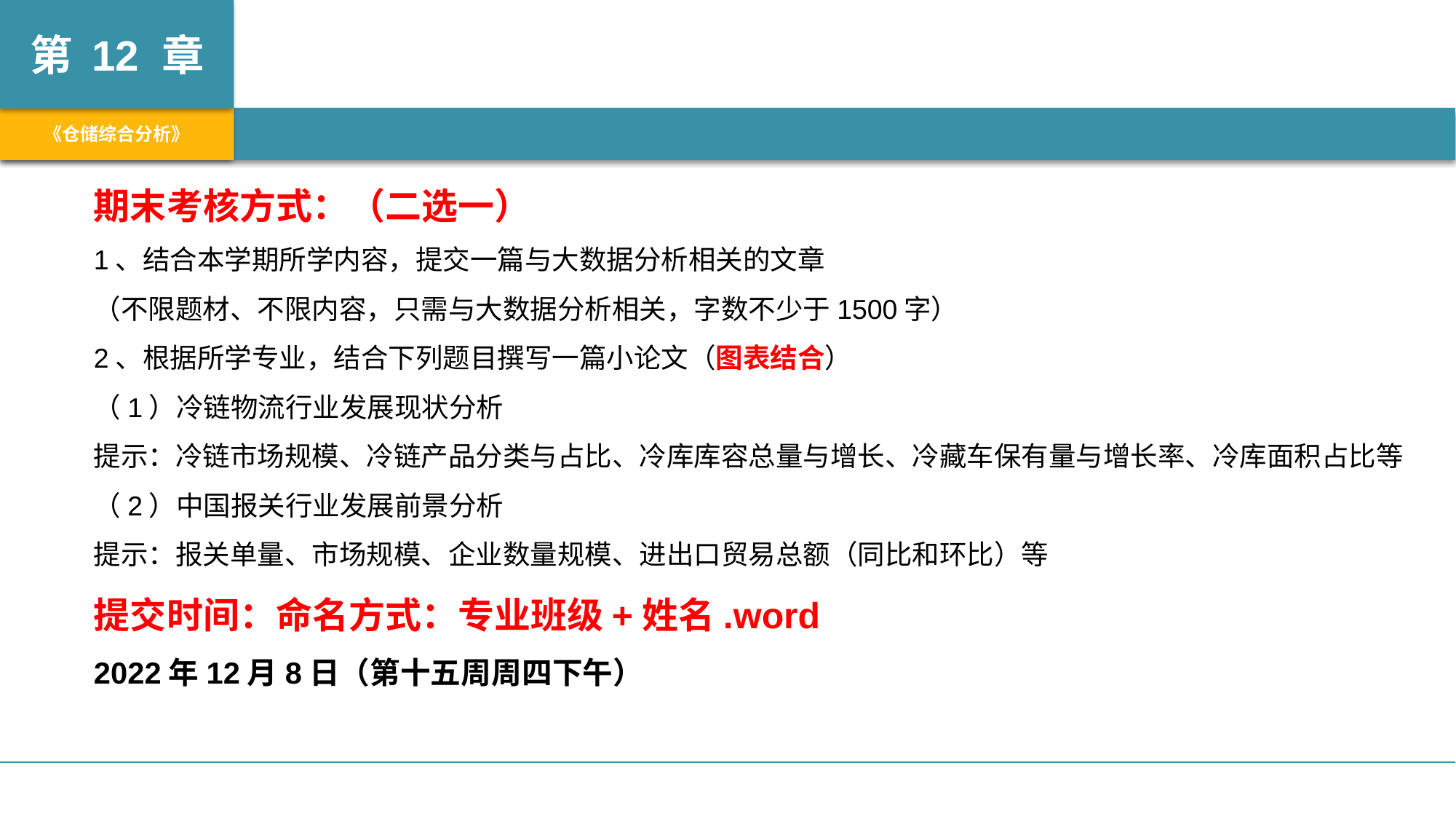

期末考核方式：（二选一）
1、结合本学期所学内容，提交一篇与大数据分析相关的文章
（不限题材、不限内容，只需与大数据分析相关，字数不少于1500字）
2、根据所学专业，结合下列题目撰写一篇小论文（图表结合）
（1）冷链物流行业发展现状分析
提示：冷链市场规模、冷链产品分类与占比、冷库库容总量与增长、冷藏车保有量与增长率、冷库面积占比等
（2）中国报关行业发展前景分析
提示：报关单量、市场规模、企业数量规模、进出口贸易总额（同比和环比）等
提交时间：命名方式：专业班级+姓名.word
2022年12月8日（第十五周周四下午）
 THANKS